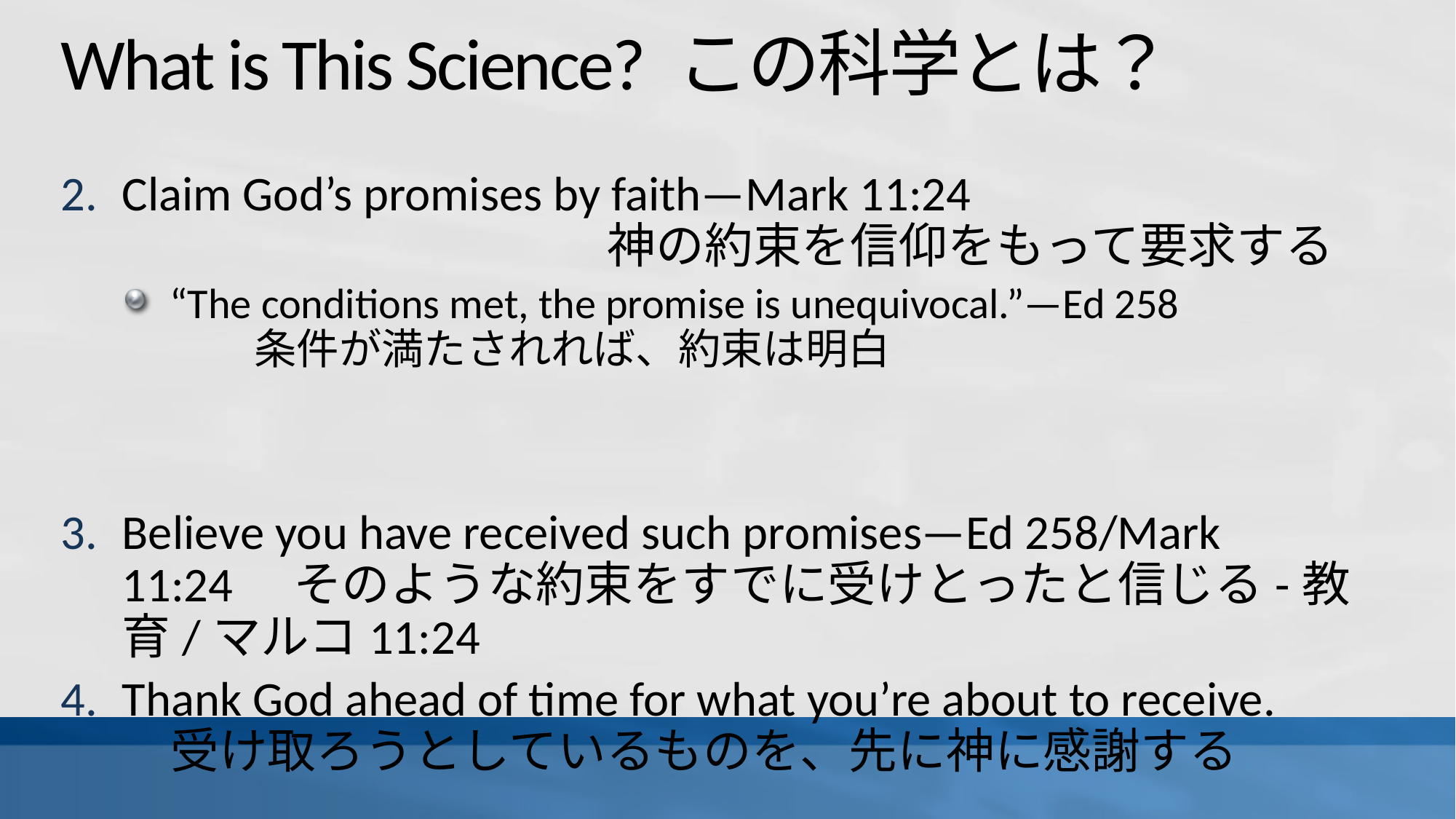

# What is This Science? この科学とは？
Claim God’s promises by faith—Mark 11:24　　　　　　　　　　　　　　　　　　神の約束を信仰をもって要求する
“The conditions met, the promise is unequivocal.”—Ed 258　　　　　　条件が満たされれば、約束は明白

Believe you have received such promises—Ed 258/Mark 11:24　そのような約束をすでに受けとったと信じる-教育/マルコ11:24
Thank God ahead of time for what you’re about to receive.　　　受け取ろうとしているものを、先に神に感謝する